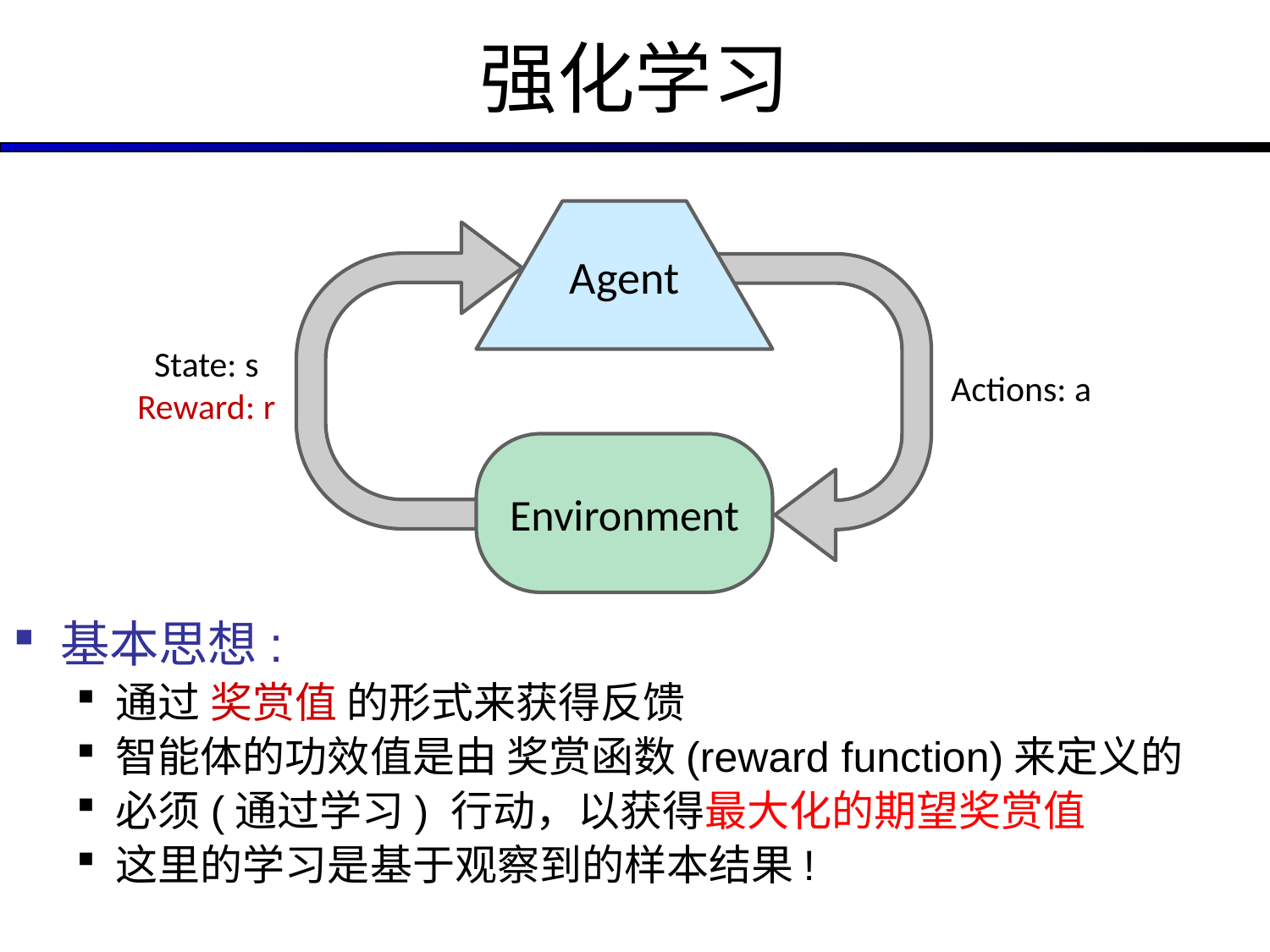

# 强化学习

Agent

State: s
Reward: r
Actions: a
Environment
基本思想:
通过 奖赏值 的形式来获得反馈
智能体的功效值是由 奖赏函数(reward function)来定义的
必须(通过学习) 行动，以获得最大化的期望奖赏值
这里的学习是基于观察到的样本结果!